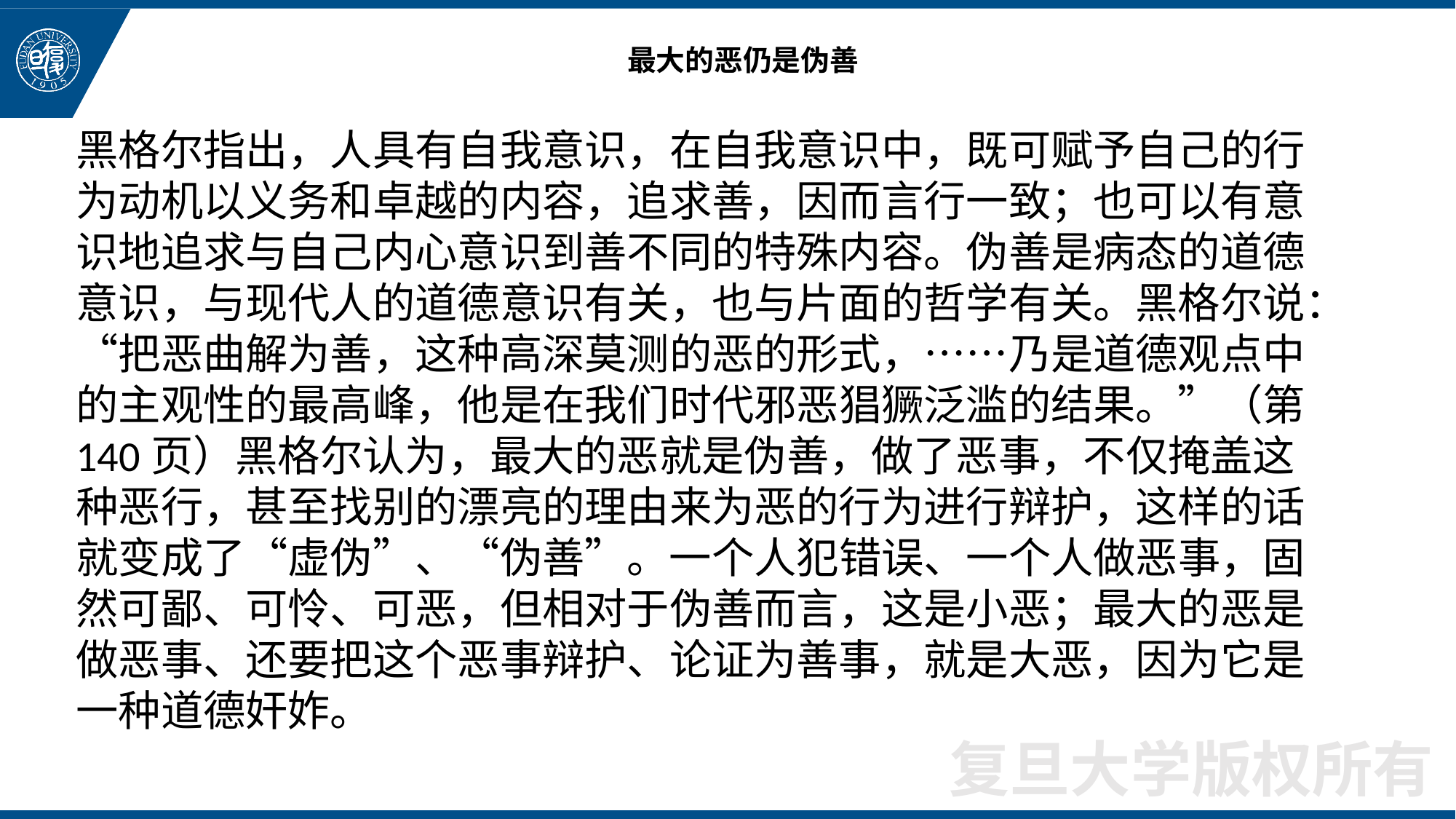

# 最大的恶仍是伪善
黑格尔指出，人具有自我意识，在自我意识中，既可赋予自己的行为动机以义务和卓越的内容，追求善，因而言行一致；也可以有意识地追求与自己内心意识到善不同的特殊内容。伪善是病态的道德意识，与现代人的道德意识有关，也与片面的哲学有关。黑格尔说：“把恶曲解为善，这种高深莫测的恶的形式，……乃是道德观点中的主观性的最高峰，他是在我们时代邪恶猖獗泛滥的结果。”（第140页）黑格尔认为，最大的恶就是伪善，做了恶事，不仅掩盖这种恶行，甚至找别的漂亮的理由来为恶的行为进行辩护，这样的话就变成了“虚伪”、“伪善”。一个人犯错误、一个人做恶事，固然可鄙、可怜、可恶，但相对于伪善而言，这是小恶；最大的恶是做恶事、还要把这个恶事辩护、论证为善事，就是大恶，因为它是一种道德奸妰。